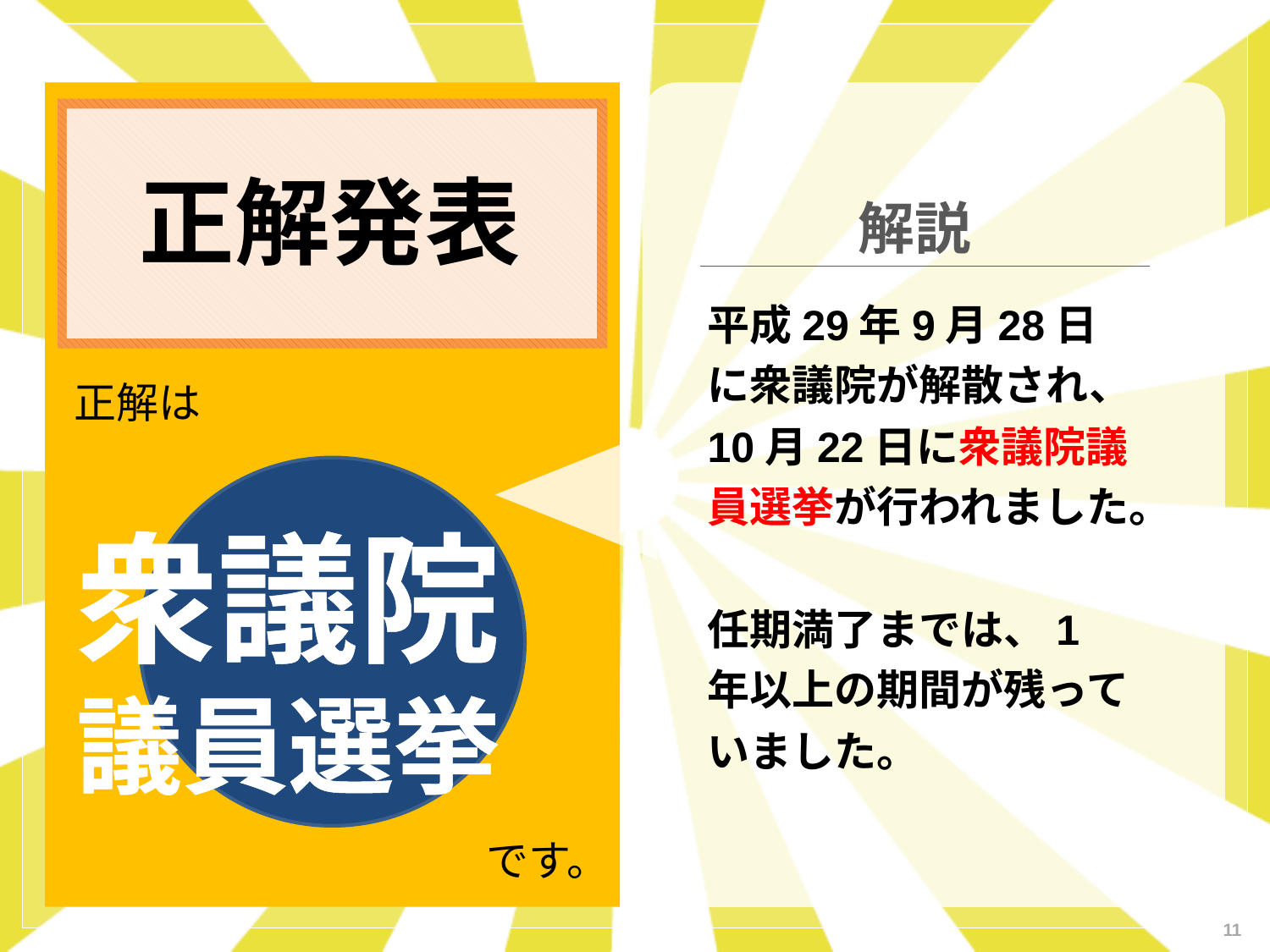

正解発表
解説
平成29年9月28日に衆議院が解散され、
10月22日に衆議院議員選挙が行われました。

任期満了までは、1年以上の期間が残っていました。
正解は

衆議院
議員選挙
です。
11